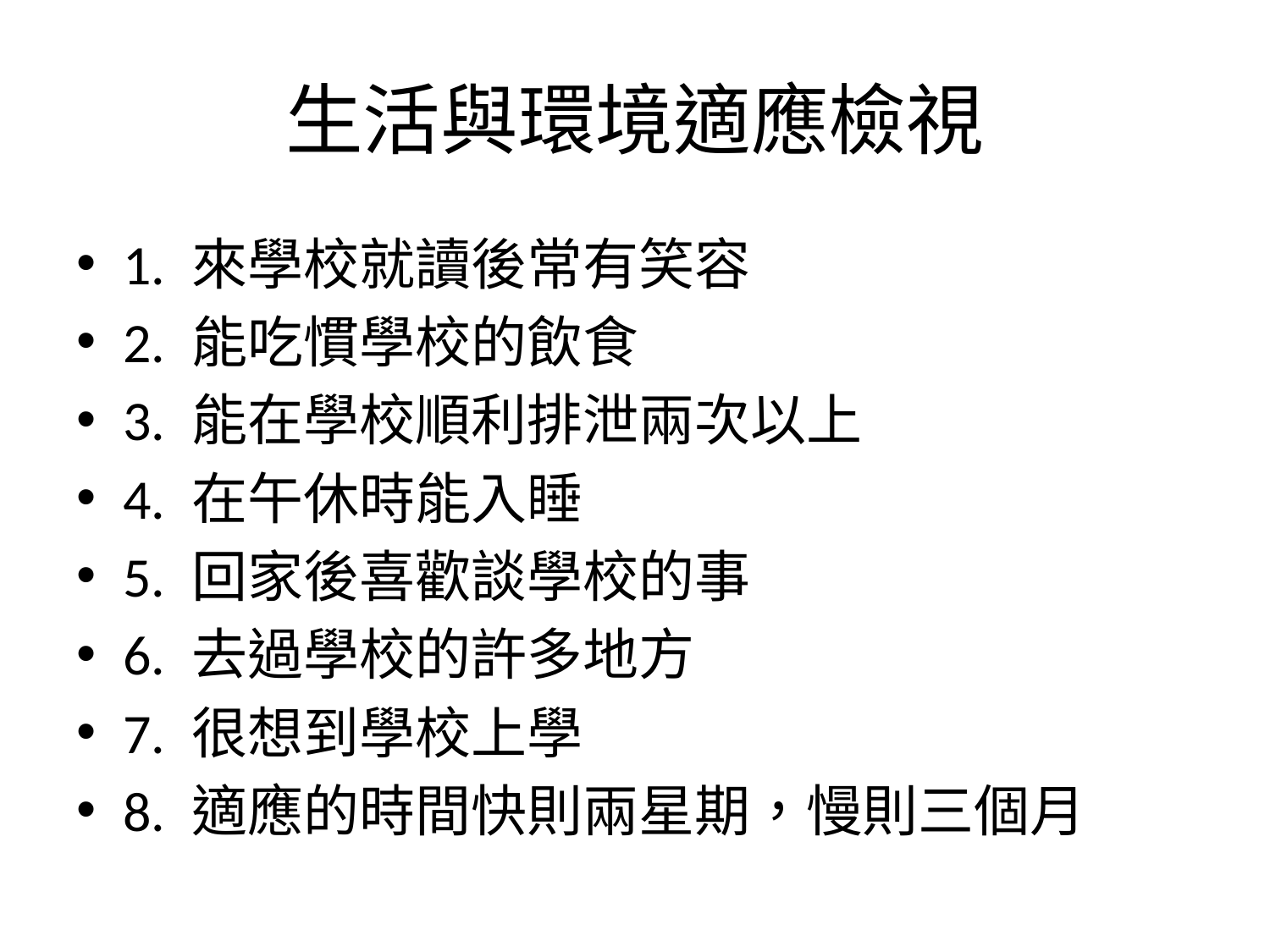

# 生活與環境適應檢視
1. 來學校就讀後常有笑容
2. 能吃慣學校的飲食
3. 能在學校順利排泄兩次以上
4. 在午休時能入睡
5. 回家後喜歡談學校的事
6. 去過學校的許多地方
7. 很想到學校上學
8. 適應的時間快則兩星期，慢則三個月